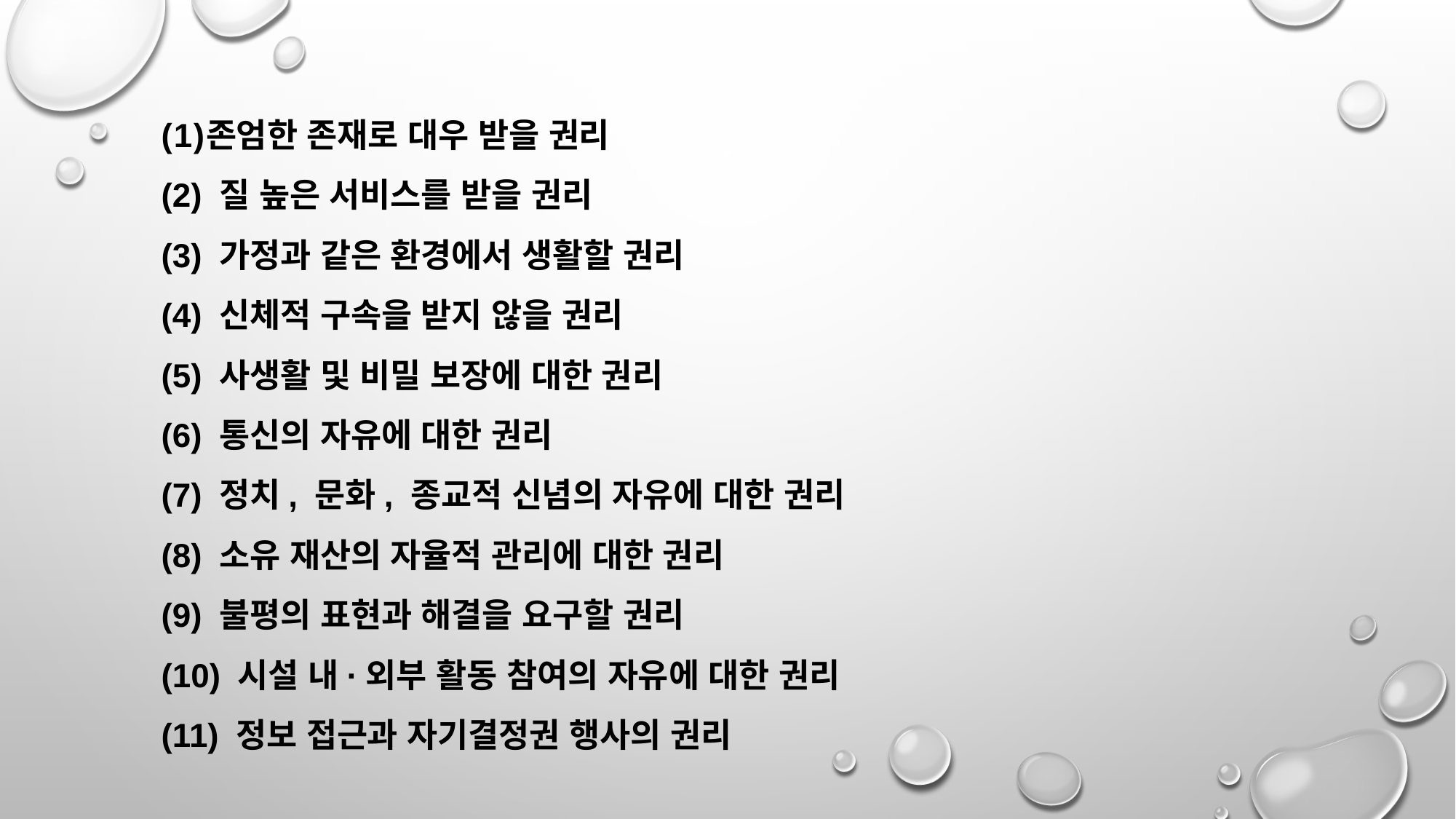

존엄한 존재로 대우 받을 권리
(2) 질 높은 서비스를 받을 권리
(3) 가정과 같은 환경에서 생활할 권리
(4) 신체적 구속을 받지 않을 권리
(5) 사생활 및 비밀 보장에 대한 권리
(6) 통신의 자유에 대한 권리
(7) 정치, 문화, 종교적 신념의 자유에 대한 권리
(8) 소유 재산의 자율적 관리에 대한 권리
(9) 불평의 표현과 해결을 요구할 권리
(10) 시설 내·외부 활동 참여의 자유에 대한 권리
(11) 정보 접근과 자기결정권 행사의 권리